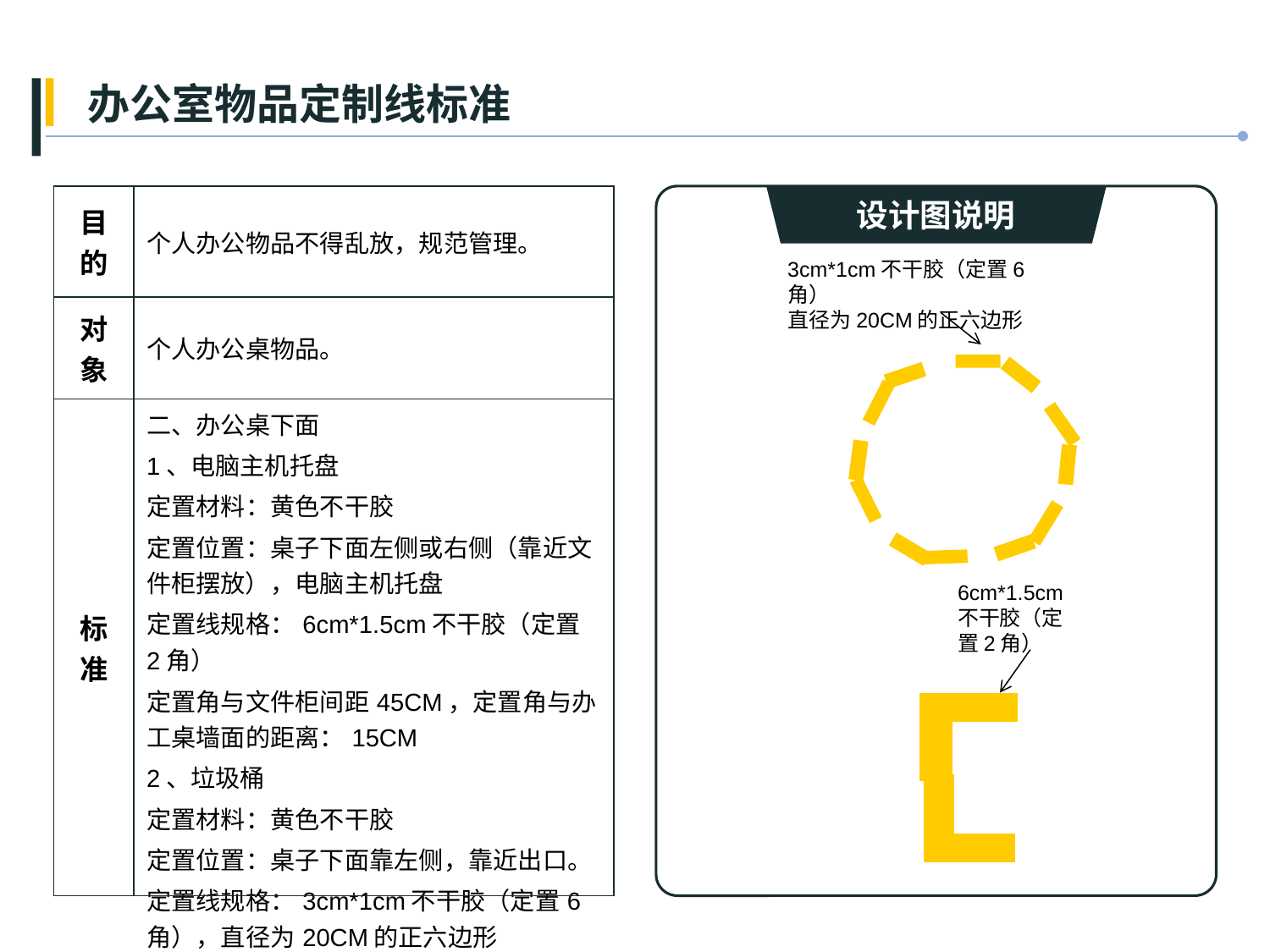

办公室物品定制线标准

| 目的 | 个人办公物品不得乱放，规范管理。 |
| --- | --- |
| 对象 | 个人办公桌物品。 |
| 标准 | 二、办公桌下面 1、电脑主机托盘 定置材料：黄色不干胶 定置位置：桌子下面左侧或右侧（靠近文件柜摆放），电脑主机托盘 定置线规格：6cm\*1.5cm不干胶（定置2角） 定置角与文件柜间距45CM，定置角与办工桌墙面的距离：15CM 2、垃圾桶 定置材料：黄色不干胶 定置位置：桌子下面靠左侧，靠近出口。 定置线规格：3cm\*1cm不干胶（定置6角），直径为20CM的正六边形 |
设计图说明
3cm*1cm不干胶（定置6角）
直径为20CM的正六边形

实物图效果
6cm*1.5cm不干胶（定置2角）